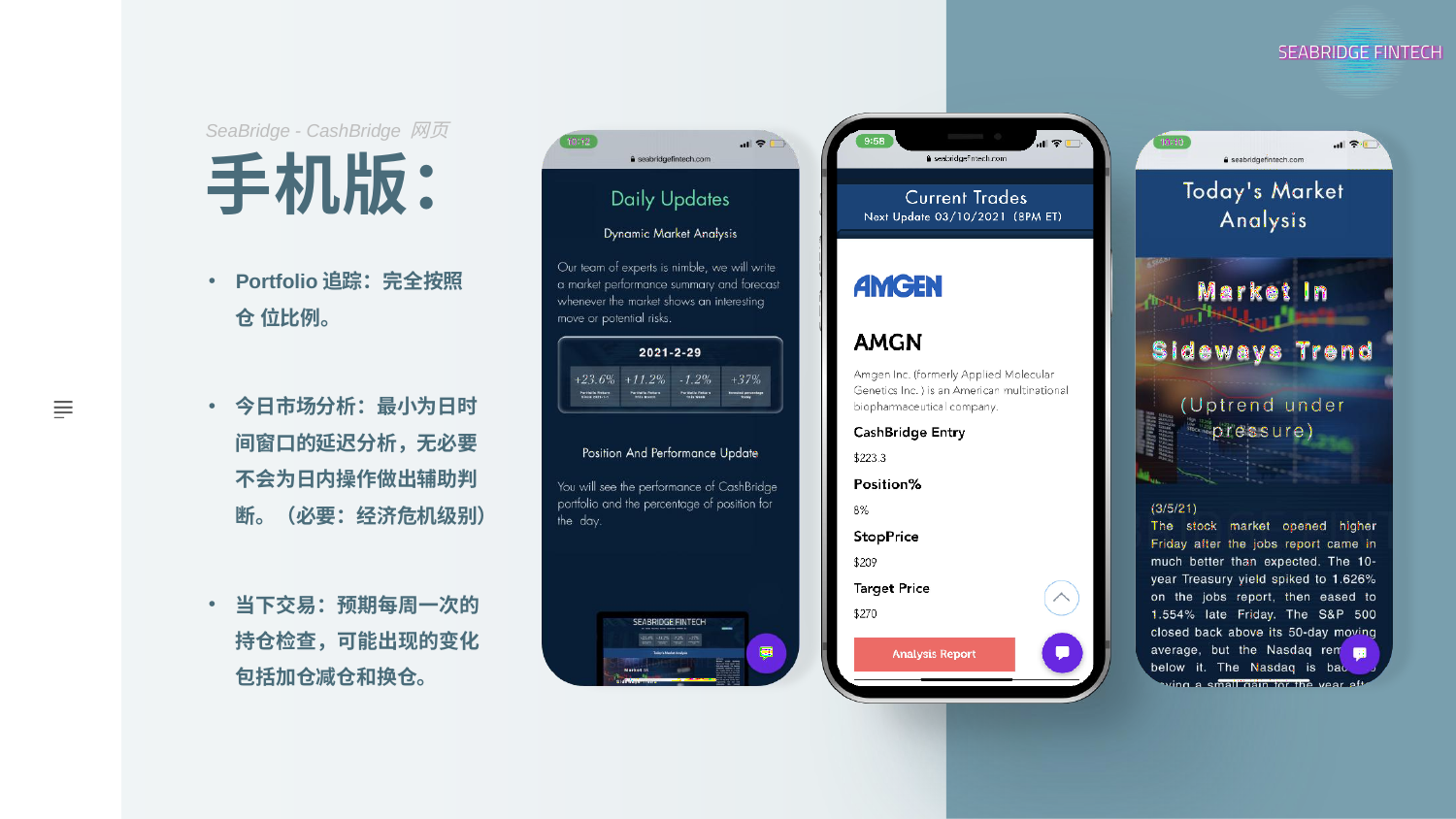

SeaBridge - CashBridge 网页

# 手机版：
Portfolio追踪：完全按照仓 位比例。

今日市场分析：最小为日时 间窗口的延迟分析，无必要 不会为日内操作做出辅助判 断。（必要：经济危机级别）

当下交易：预期每周一次的 持仓检查，可能出现的变化 包括加仓减仓和换仓。